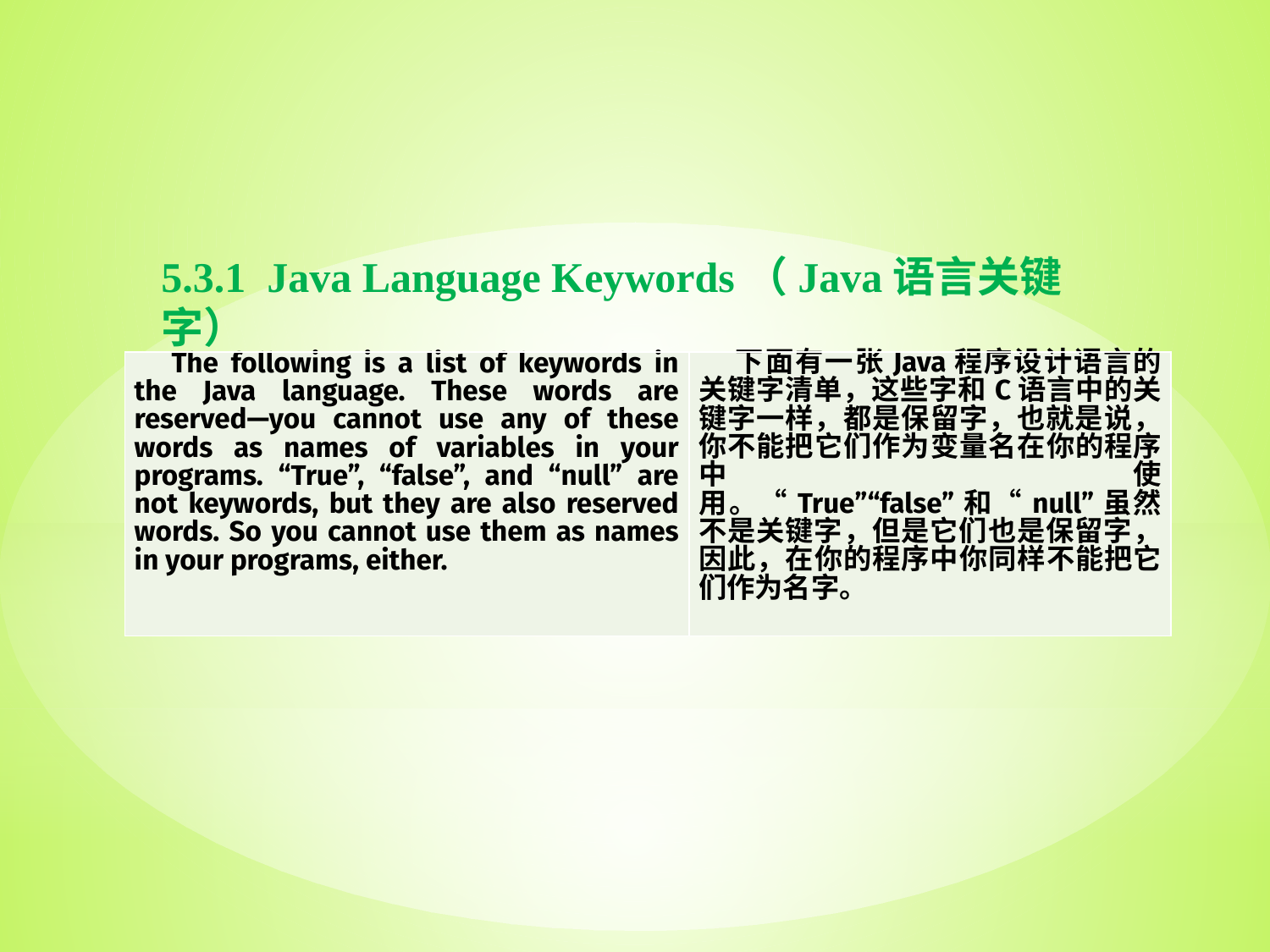

5.3.1  Java Language Keywords（Java语言关键字）

| The following is a list of keywords in the Java language. These words are reserved—you cannot use any of these words as names of variables in your programs. “True”, “false”, and “null” are not keywords, but they are also reserved words. So you cannot use them as names in your programs, either. | 下面有一张Java程序设计语言的关键字清单，这些字和C语言中的关键字一样，都是保留字，也就是说，你不能把它们作为变量名在你的程序中使用。“True”“false”和“null”虽然不是关键字，但是它们也是保留字，因此，在你的程序中你同样不能把它们作为名字。 |
| --- | --- |